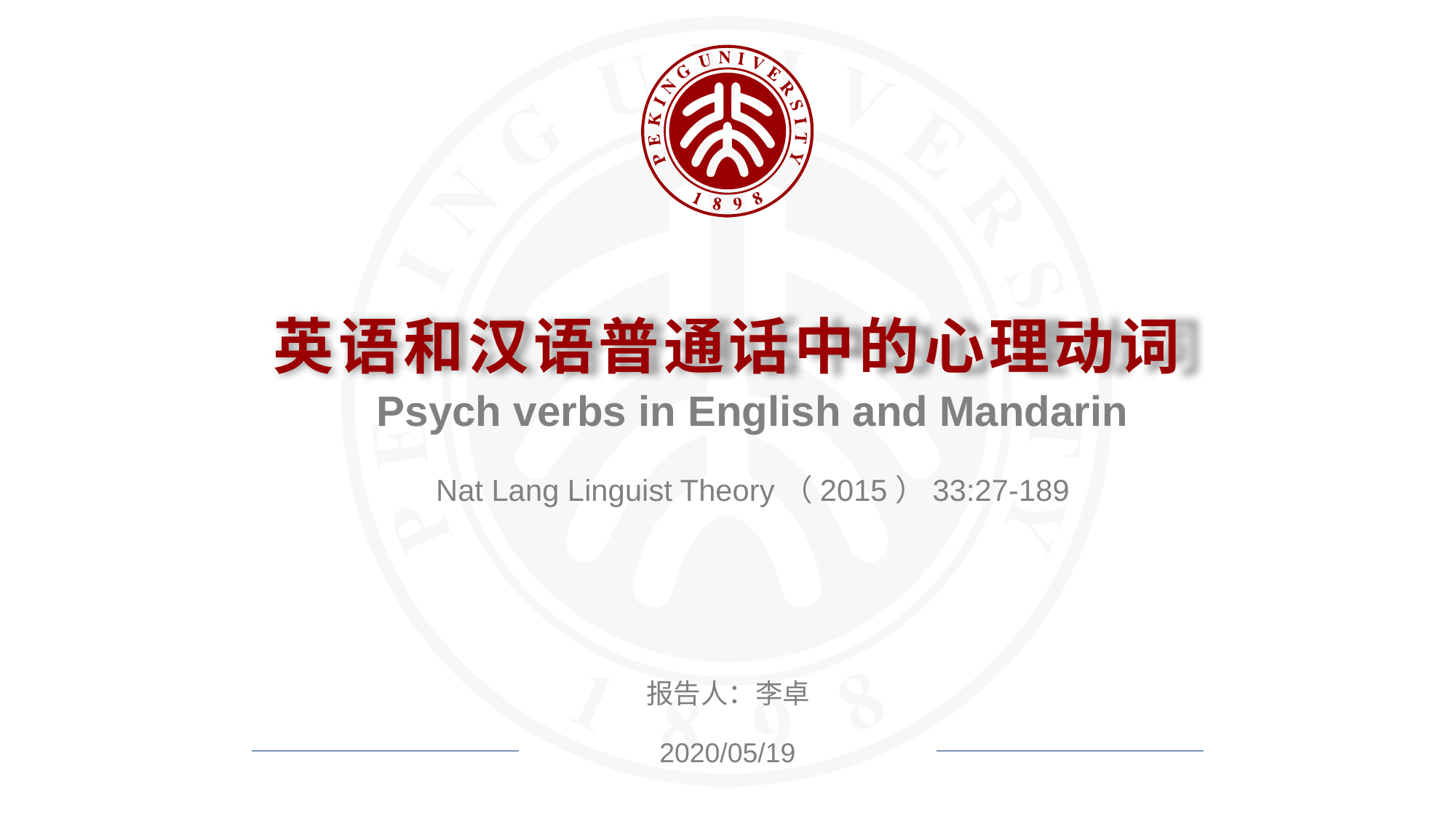

英语和汉语普通话中的心理动词
Psych verbs in English and Mandarin

Nat Lang Linguist Theory（2015）33:27-189
报告人：李卓
2020/05/19